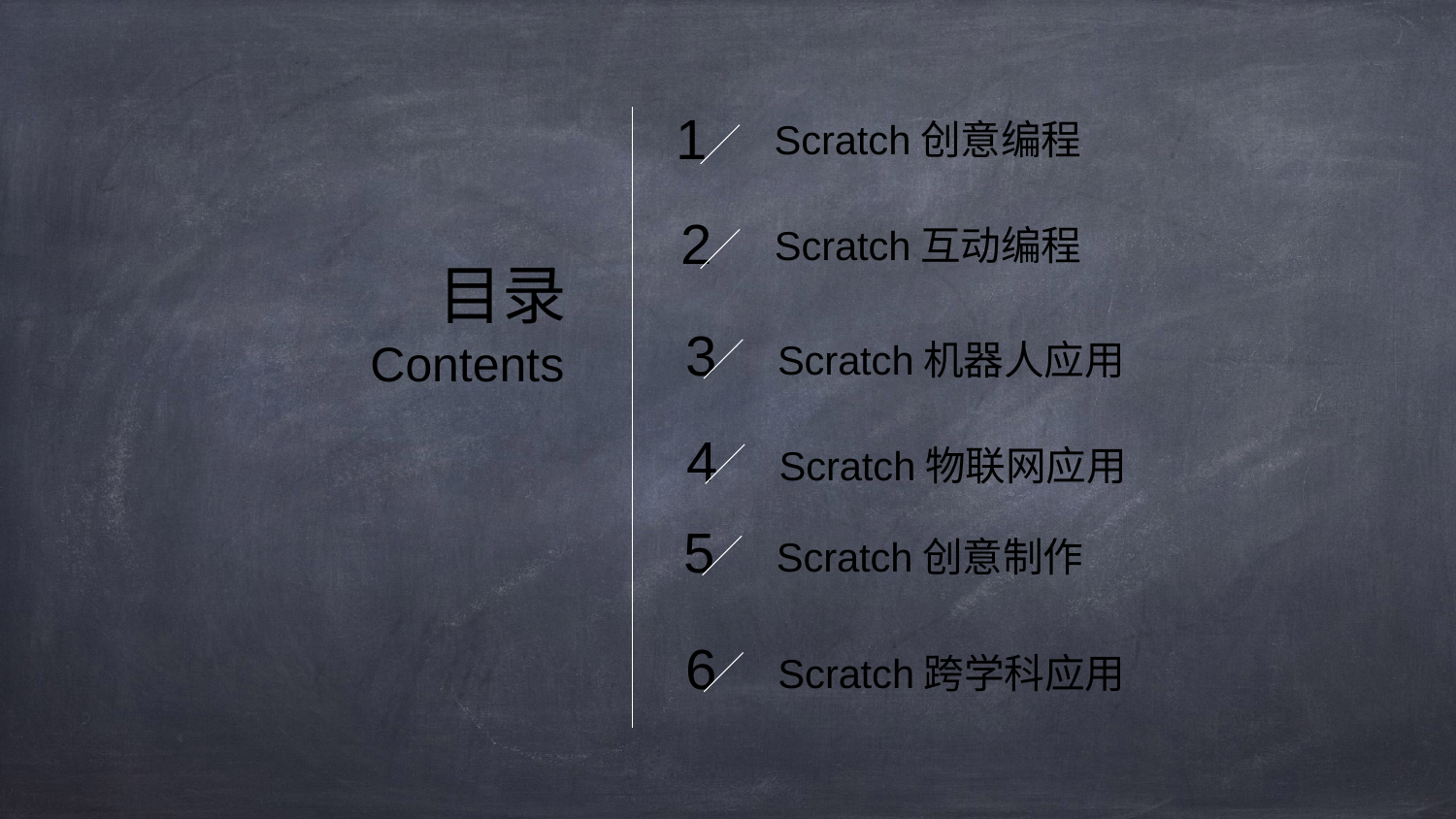

1
Scratch创意编程
2
Scratch互动编程
目录
Contents
3
Scratch机器人应用
4
Scratch物联网应用
5
Scratch创意制作
6
Scratch跨学科应用